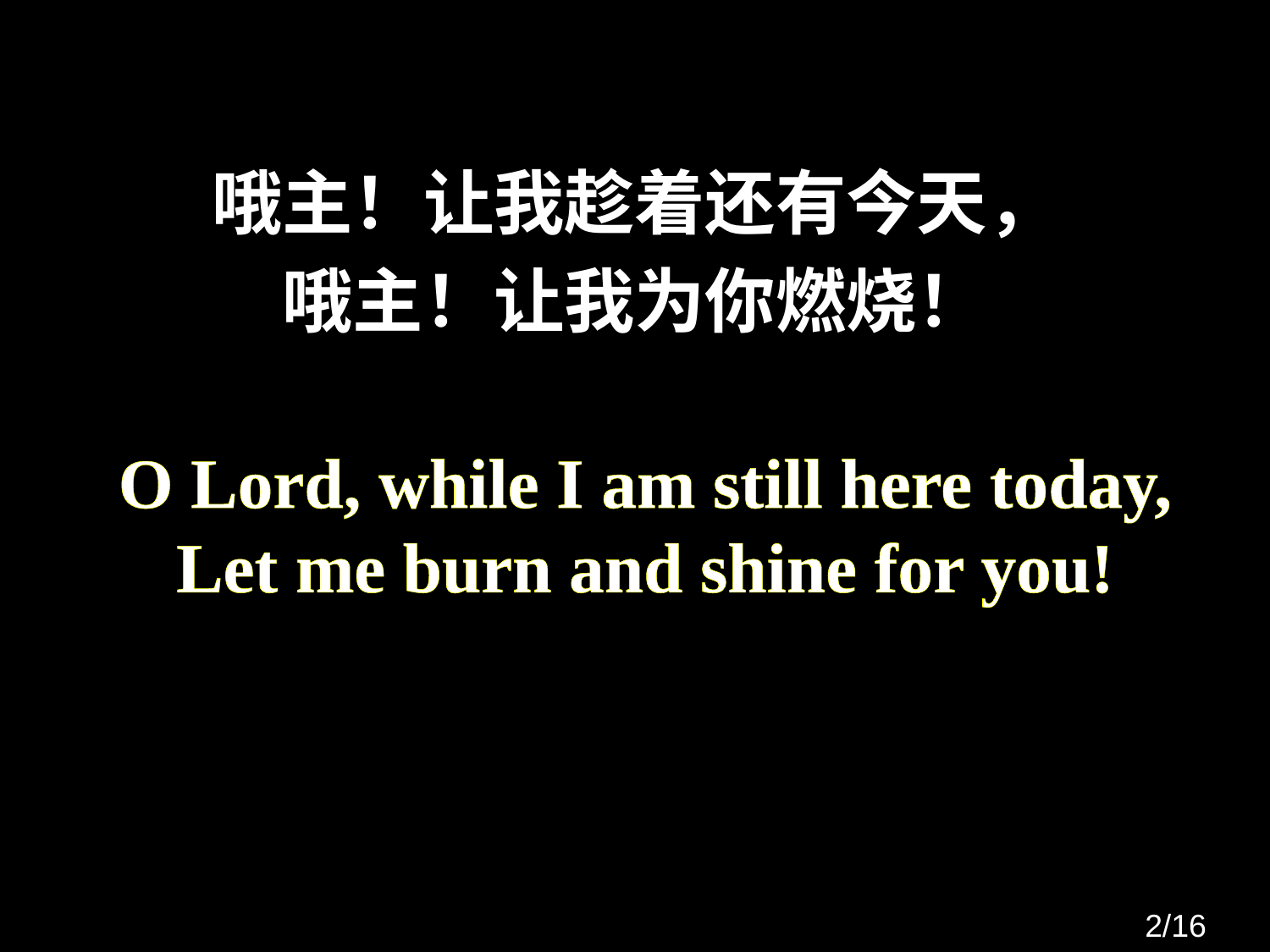

哦主！让我趁着还有今天，
哦主！让我为你燃烧！

O Lord, while I am still here today,
Let me burn and shine for you!
2/16